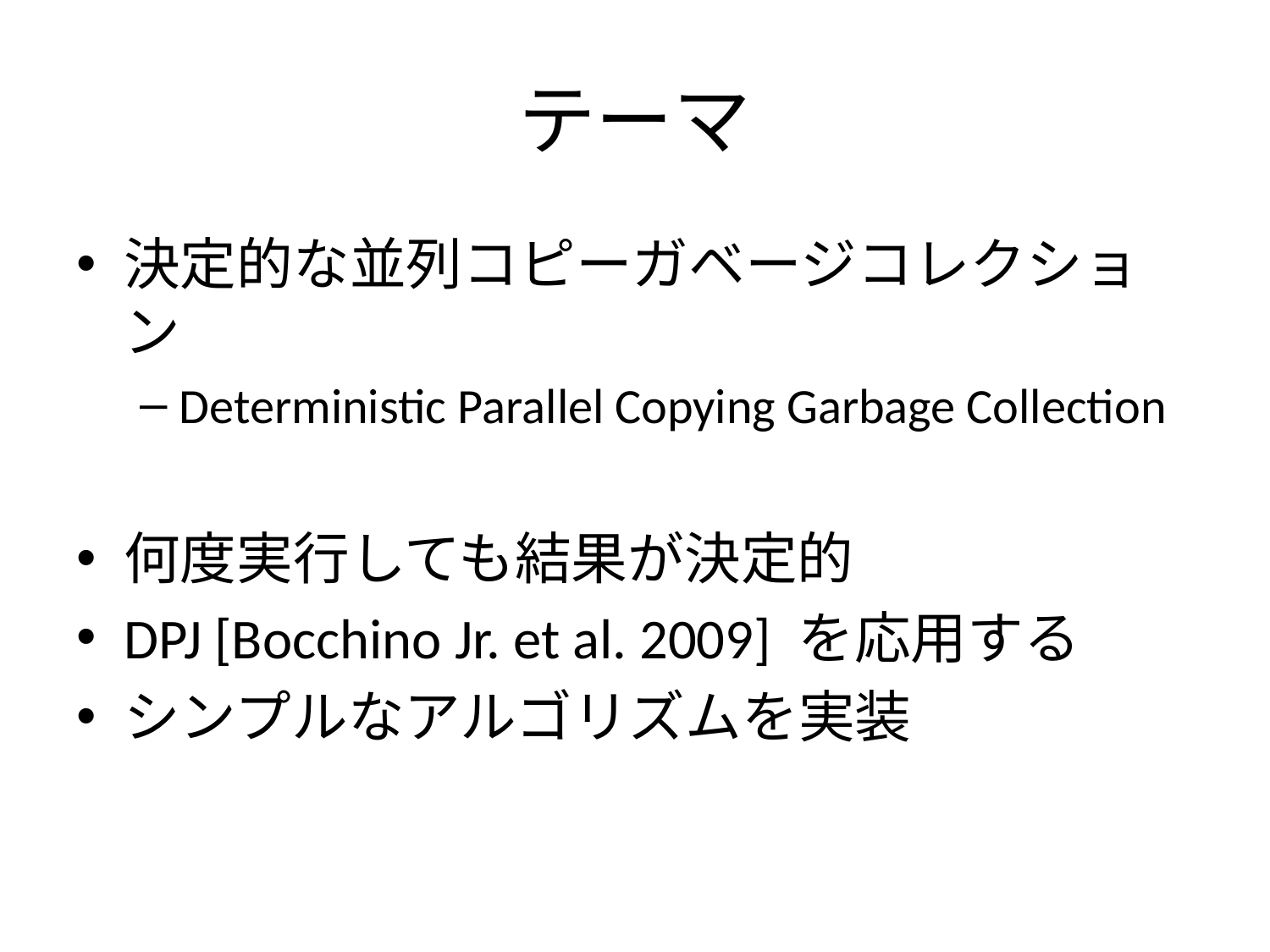

# テーマ
決定的な並列コピーガベージコレクション
Deterministic Parallel Copying Garbage Collection

何度実行しても結果が決定的
DPJ [Bocchino Jr. et al. 2009] を応用する
シンプルなアルゴリズムを実装